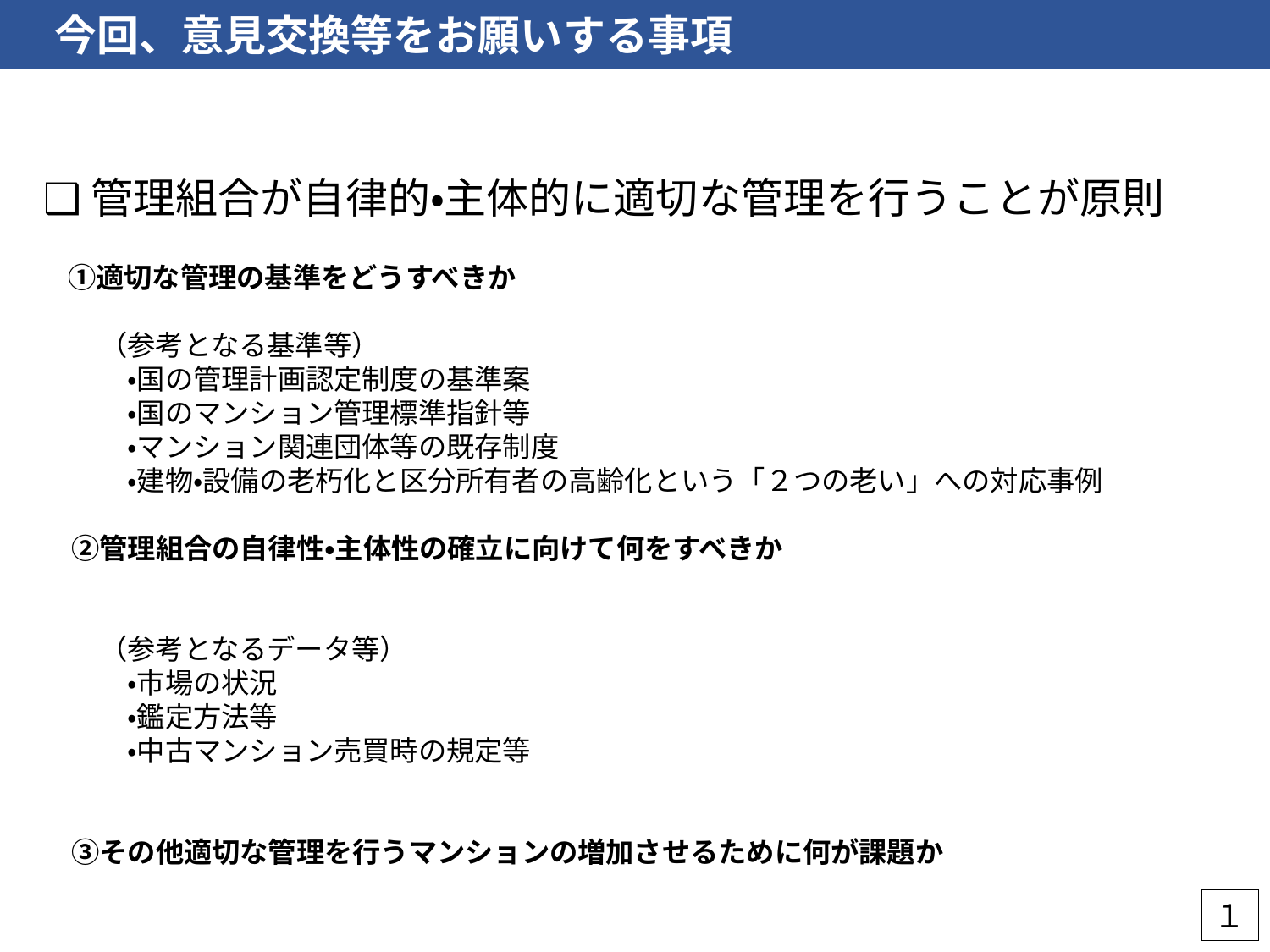

今回、意見交換等をお願いする事項

❑管理組合が自律的・主体的に適切な管理を行うことが原則

　①適切な管理の基準をどうすべきか

　　（参考となる基準等）
　　　・国の管理計画認定制度の基準案
　　　・国のマンション管理標準指針等
　　　・マンション関連団体等の既存制度
　　　・建物・設備の老朽化と区分所有者の高齢化という「２つの老い」への対応事例

　②管理組合の自律性・主体性の確立に向けて何をすべきか

　　（参考となるデータ等）
　　　・市場の状況
　　　・鑑定方法等
　　　・中古マンション売買時の規定等

　③その他適切な管理を行うマンションの増加させるために何が課題か
１